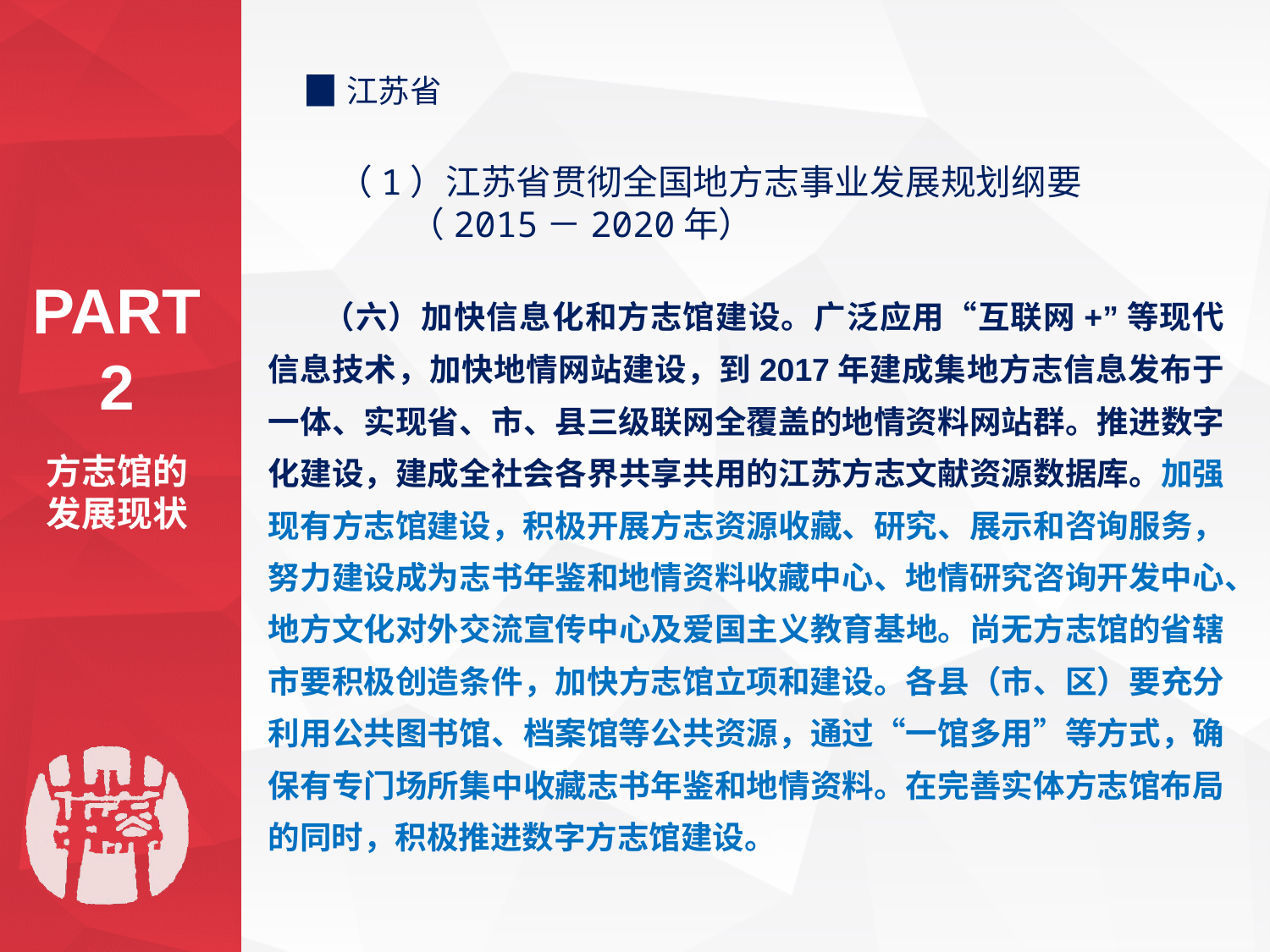

▉江苏省
（1）江苏省贯彻全国地方志事业发展规划纲要
                 （2015－2020年）
PART 2
（六）加快信息化和方志馆建设。广泛应用“互联网+”等现代信息技术，加快地情网站建设，到2017年建成集地方志信息发布于一体、实现省、市、县三级联网全覆盖的地情资料网站群。推进数字化建设，建成全社会各界共享共用的江苏方志文献资源数据库。加强现有方志馆建设，积极开展方志资源收藏、研究、展示和咨询服务，努力建设成为志书年鉴和地情资料收藏中心、地情研究咨询开发中心、地方文化对外交流宣传中心及爱国主义教育基地。尚无方志馆的省辖市要积极创造条件，加快方志馆立项和建设。各县（市、区）要充分利用公共图书馆、档案馆等公共资源，通过“一馆多用”等方式，确保有专门场所集中收藏志书年鉴和地情资料。在完善实体方志馆布局的同时，积极推进数字方志馆建设。
方志馆的发展现状